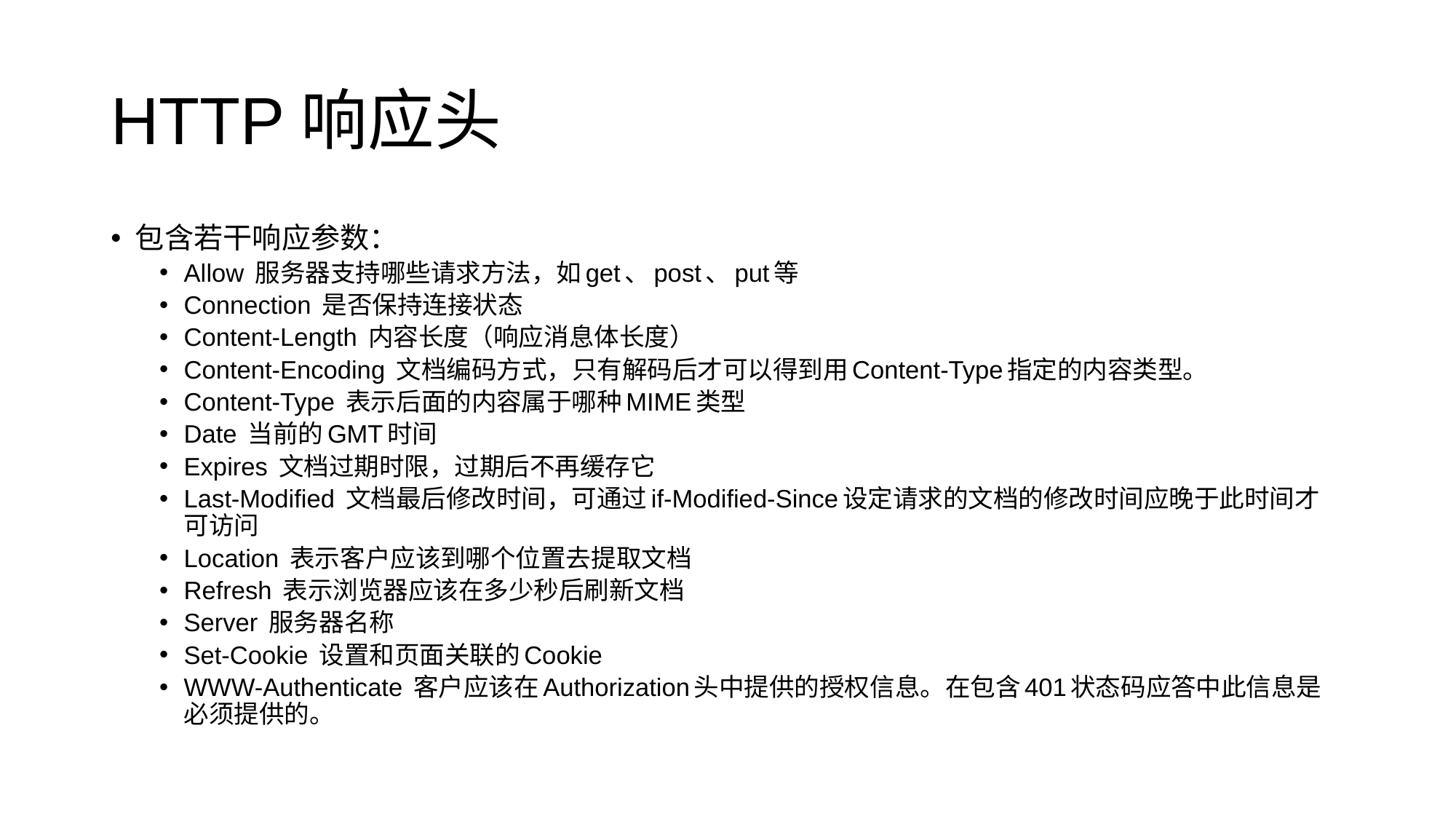

# HTTP响应头
包含若干响应参数：
Allow 服务器支持哪些请求方法，如get、post、put等
Connection 是否保持连接状态
Content-Length 内容长度（响应消息体长度）
Content-Encoding 文档编码方式，只有解码后才可以得到用Content-Type指定的内容类型。
Content-Type 表示后面的内容属于哪种MIME类型
Date 当前的GMT时间
Expires 文档过期时限，过期后不再缓存它
Last-Modified 文档最后修改时间，可通过if-Modified-Since设定请求的文档的修改时间应晚于此时间才可访问
Location 表示客户应该到哪个位置去提取文档
Refresh 表示浏览器应该在多少秒后刷新文档
Server 服务器名称
Set-Cookie 设置和页面关联的Cookie
WWW-Authenticate 客户应该在Authorization头中提供的授权信息。在包含401状态码应答中此信息是必须提供的。